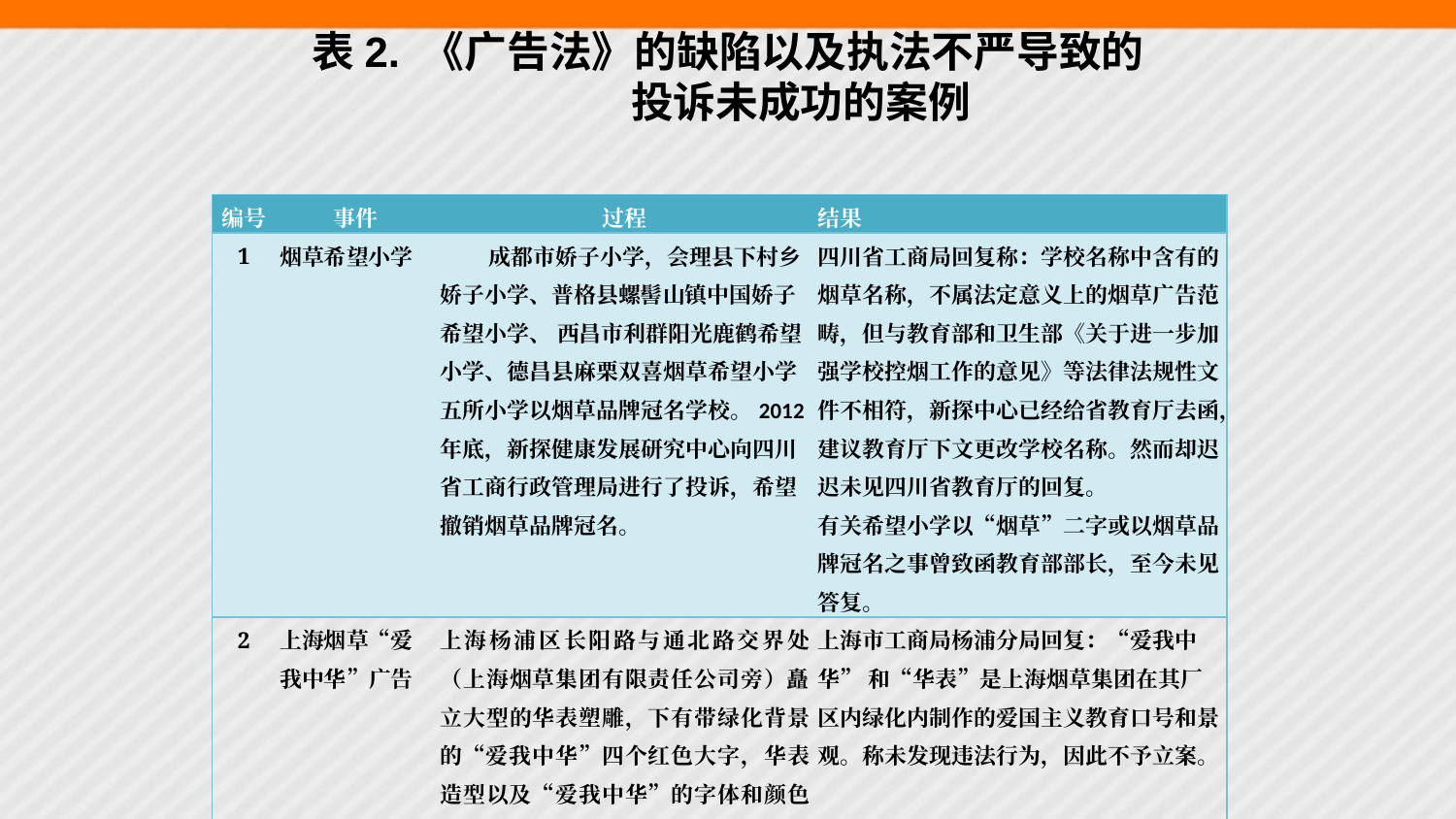

# 表2. 《广告法》的缺陷以及执法不严导致的 投诉未成功的案例
| 编号 | 事件 | 过程 | 结果 |
| --- | --- | --- | --- |
| 1 | 烟草希望小学 | 成都市娇子小学，会理县下村乡娇子小学、普格县螺髻山镇中国娇子希望小学、 西昌市利群阳光鹿鹤希望小学、德昌县麻栗双喜烟草希望小学五所小学以烟草品牌冠名学校。2012年底，新探健康发展研究中心向四川省工商行政管理局进行了投诉，希望撤销烟草品牌冠名。 | 四川省工商局回复称：学校名称中含有的烟草名称，不属法定意义上的烟草广告范畴，但与教育部和卫生部《关于进一步加强学校控烟工作的意见》等法律法规性文件不相符，新探中心已经给省教育厅去函，建议教育厅下文更改学校名称。然而却迟迟未见四川省教育厅的回复。 有关希望小学以“烟草”二字或以烟草品牌冠名之事曾致函教育部部长，至今未见答复。 |
| 2 | 上海烟草“爱我中华”广告 | 上海杨浦区长阳路与通北路交界处 （上海烟草集团有限责任公司旁）矗立大型的华表塑雕，下有带绿化背景的“爱我中华”四个红色大字，华表造型以及“爱我中华”的字体和颜色与“中华”品牌卷烟的标识完全相同。新探健康发展研究中心向上海市工商局杨浦分局进行了投诉。 | 上海市工商局杨浦分局回复：“爱我中华” 和“华表”是上海烟草集团在其厂区内绿化内制作的爱国主义教育口号和景观。称未发现违法行为，因此不予立案。 |